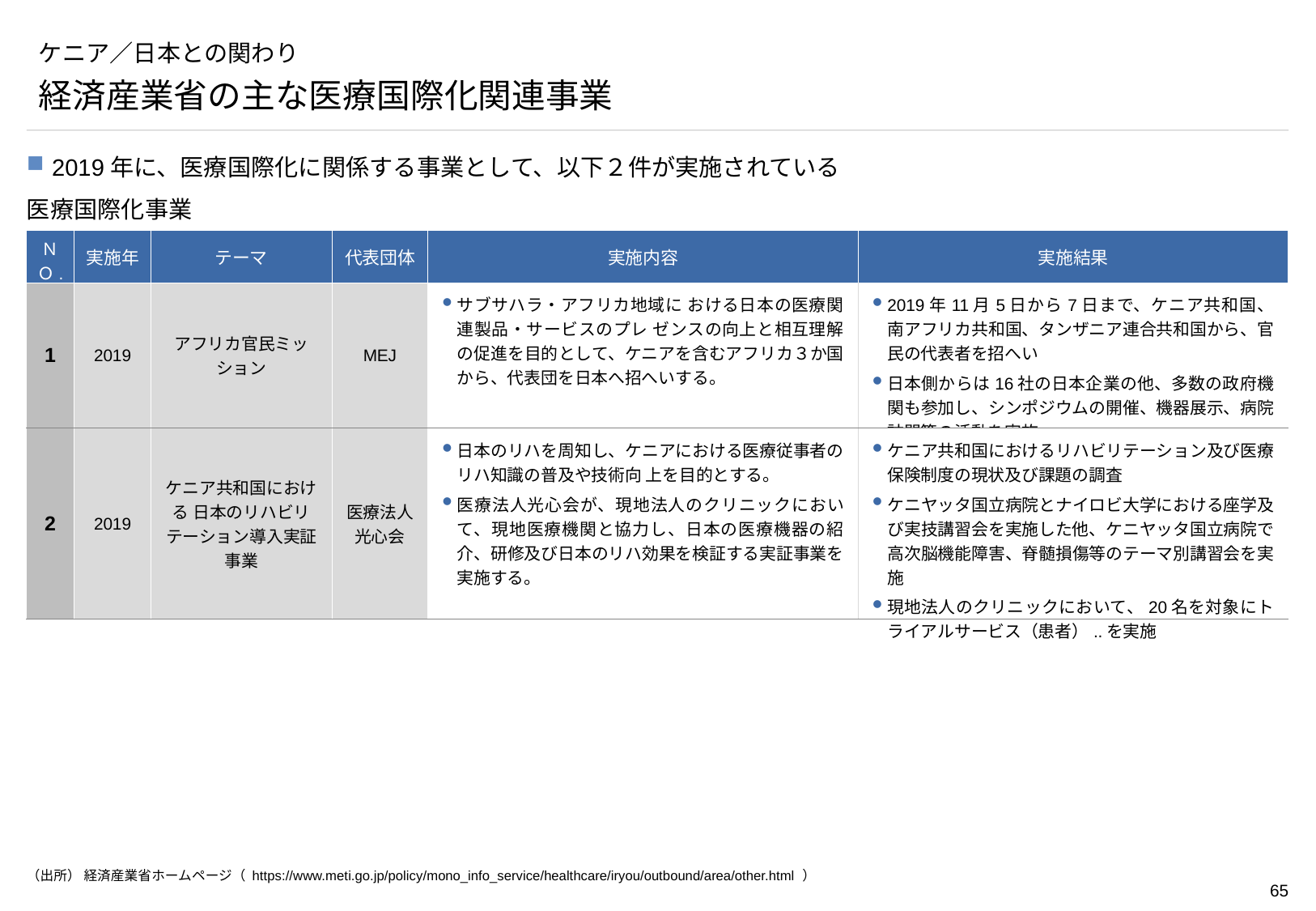

# ケニア／日本との関わり
経済産業省の主な医療国際化関連事業
2019年に、医療国際化に関係する事業として、以下２件が実施されている
医療国際化事業
| ＮＯ. | 実施年 | テーマ | 代表団体 | 実施内容 | 実施結果 |
| --- | --- | --- | --- | --- | --- |
| 1 | 2019 | アフリカ官民ミッション | MEJ | サブサハラ・アフリカ地域に おける日本の医療関連製品・サービスのプレ ゼンスの向上と相互理解の促進を目的として、ケニアを含むアフリカ３か国から、代表団を日本へ招へいする。 | 2019年11月5日から7日まで、ケニア共和国、南アフリカ共和国、タンザニア連合共和国から、官民の代表者を招へい 日本側からは16社の日本企業の他、多数の政府機関も参加し、シンポジウムの開催、機器展示、病院訪問等の活動を実施 |
| 2 | 2019 | ケニア共和国における 日本のリハビリテーション導入実証事業 | 医療法人光心会 | 日本のリハを周知し、ケニアにおける医療従事者のリハ知識の普及や技術向 上を目的とする。 医療法人光心会が、現地法人のクリニックにおいて、現地医療機関と協力し、日本の医療機器の紹介、研修及び日本のリハ効果を検証する実証事業を実施する。 | ケニア共和国におけるリハビリテーション及び医療保険制度の現状及び課題の調査 ケニヤッタ国立病院とナイロビ大学における座学及び実技講習会を実施した他、ケニヤッタ国立病院で高次脳機能障害、脊髄損傷等のテーマ別講習会を実施 現地法人のクリニックにおいて、20名を対象にトライアルサービス（患者）..を実施 |
（出所） 経済産業省ホームページ（ https://www.meti.go.jp/policy/mono_info_service/healthcare/iryou/outbound/area/other.html ）